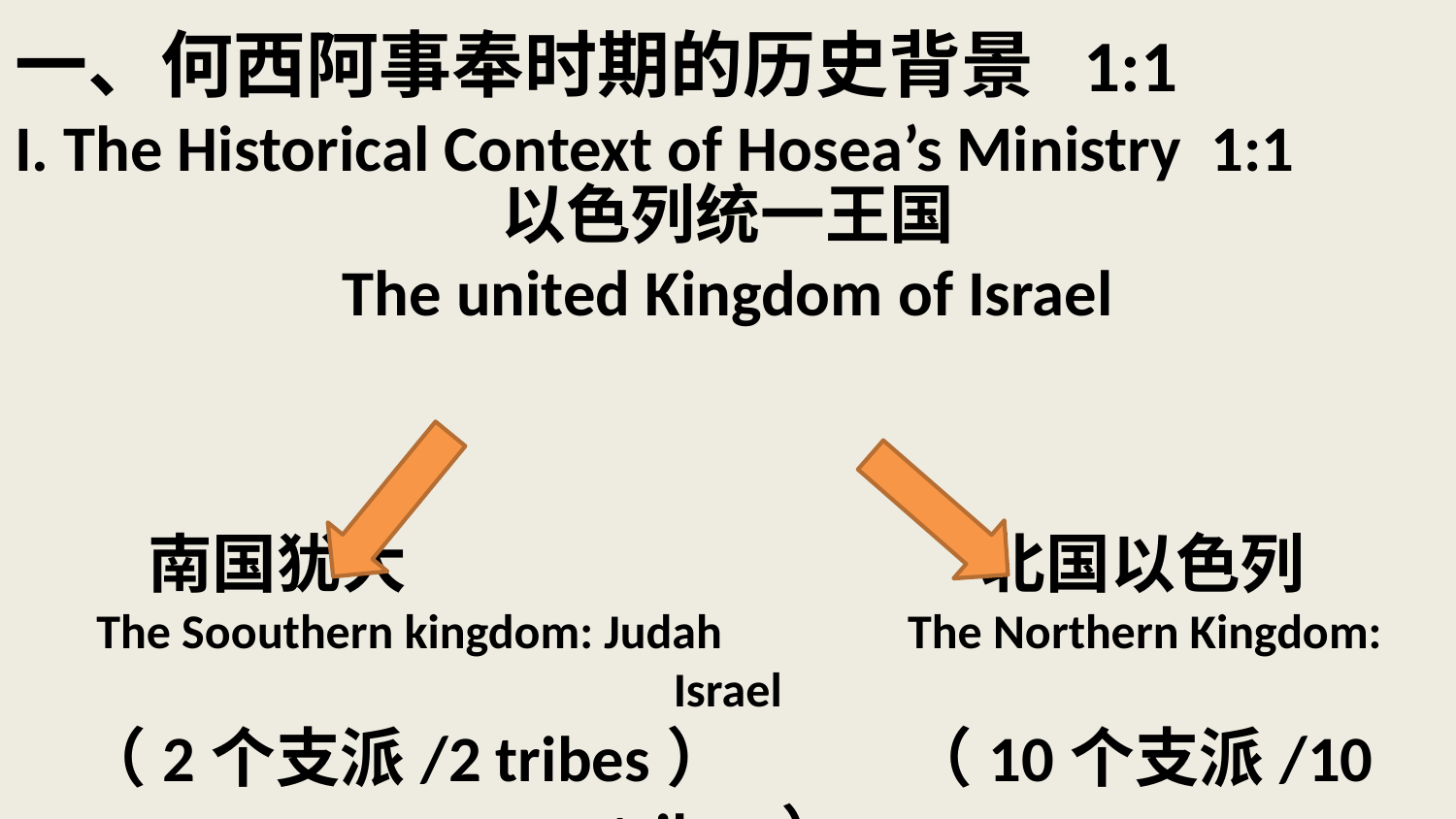

一、何西阿事奉时期的历史背景  1:1
I. The Historical Context of Hosea’s Ministry  1:1
# 以色列统一王国 The united Kingdom of Israel 南国犹大                                       北国以色列 The Soouthern kingdom: Judah                 The Northern Kingdom: Israel （2个支派/2 tribes）            （10个支派/10 tribes）